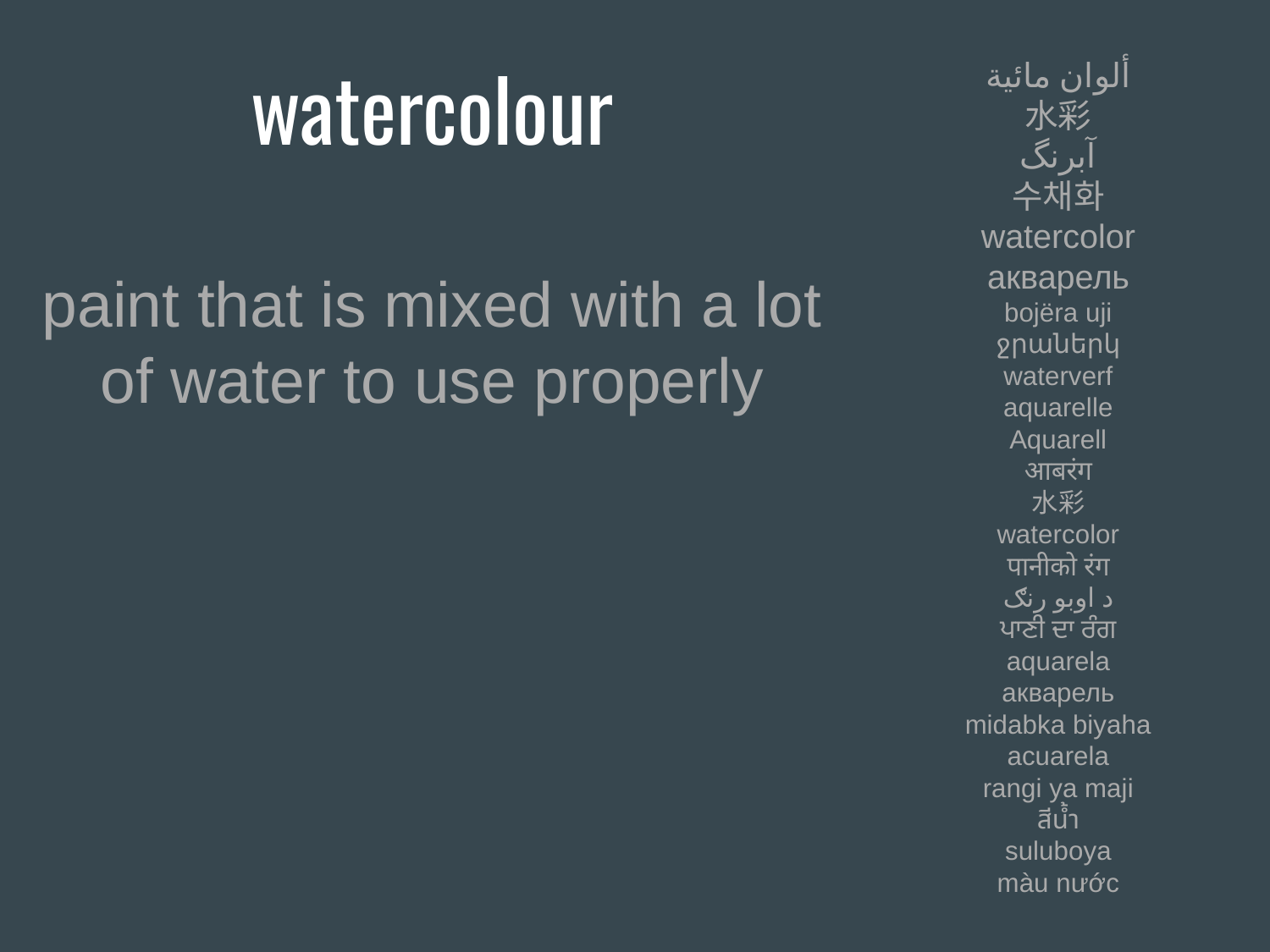

watercolour

paint that is mixed with a lot of water to use properly
ألوان مائية
水彩
آبرنگ
수채화
watercolor
акварель
bojëra uji
ջրաներկ
waterverf
aquarelle
Aquarell
आबरंग
水彩
watercolor
पानीको रंग
د اوبو رنګ
ਪਾਣੀ ਦਾ ਰੰਗ
aquarela
акварель
midabka biyaha
acuarela
rangi ya maji
สีน้ำ
suluboya
màu nước